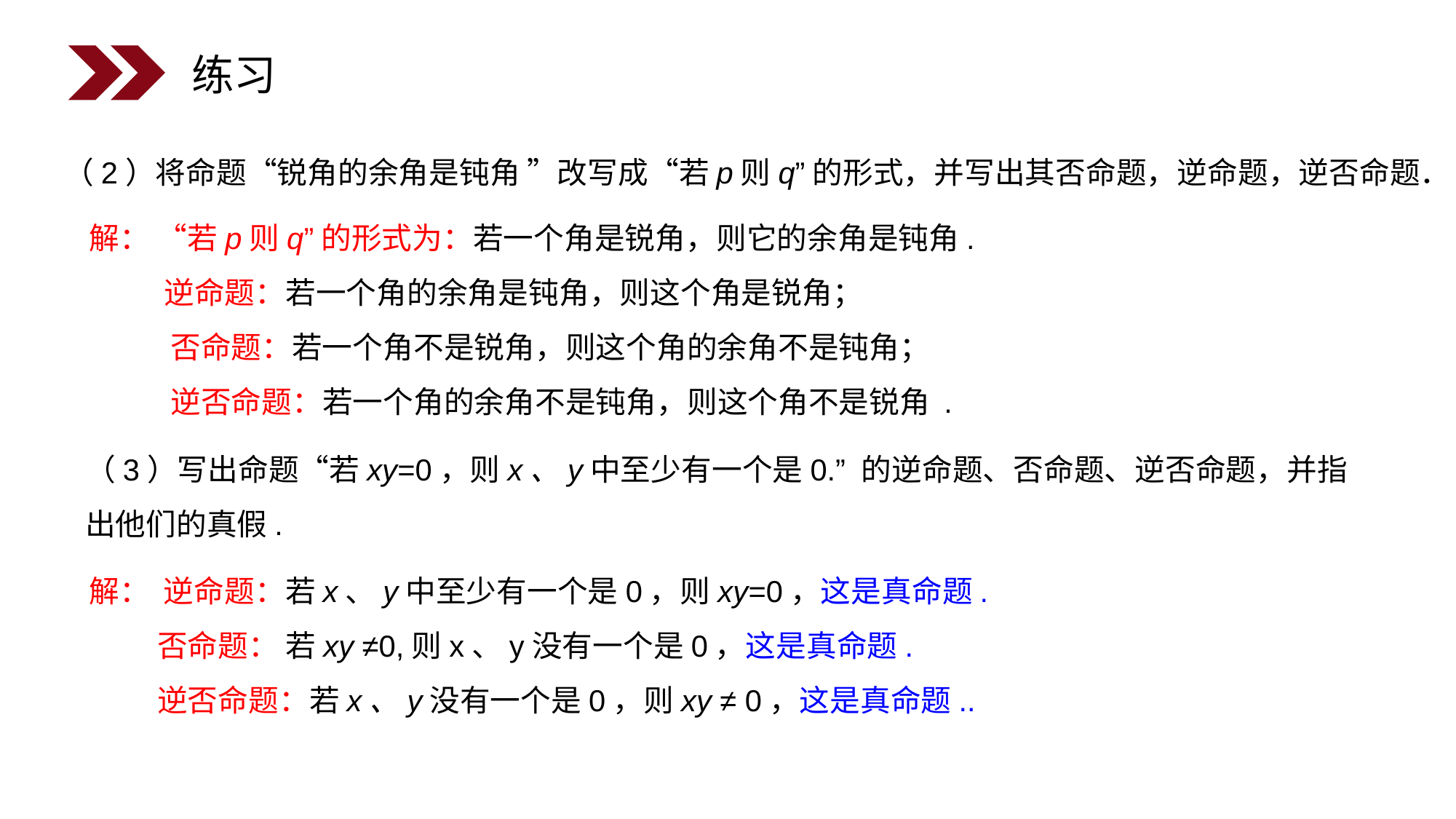

练习
（2）将命题“锐角的余角是钝角 ”改写成“若p则q”的形式，并写出其否命题，逆命题，逆否命题．
解： “若p则q”的形式为：若一个角是锐角，则它的余角是钝角.
          逆命题：若一个角的余角是钝角，则这个角是锐角；
　　   否命题：若一个角不是锐角，则这个角的余角不是钝角；
　　   逆否命题：若一个角的余角不是钝角，则这个角不是锐角 .
（3）写出命题“若xy=0，则x、y中至少有一个是0.” 的逆命题、否命题、逆否命题，并指出他们的真假.
解：  逆命题：若x、y中至少有一个是0，则xy=0，这是真命题.
         否命题： 若xy ≠0,则x、y没有一个是0，这是真命题.
         逆否命题：若x、y没有一个是0，则xy ≠ 0，这是真命题..